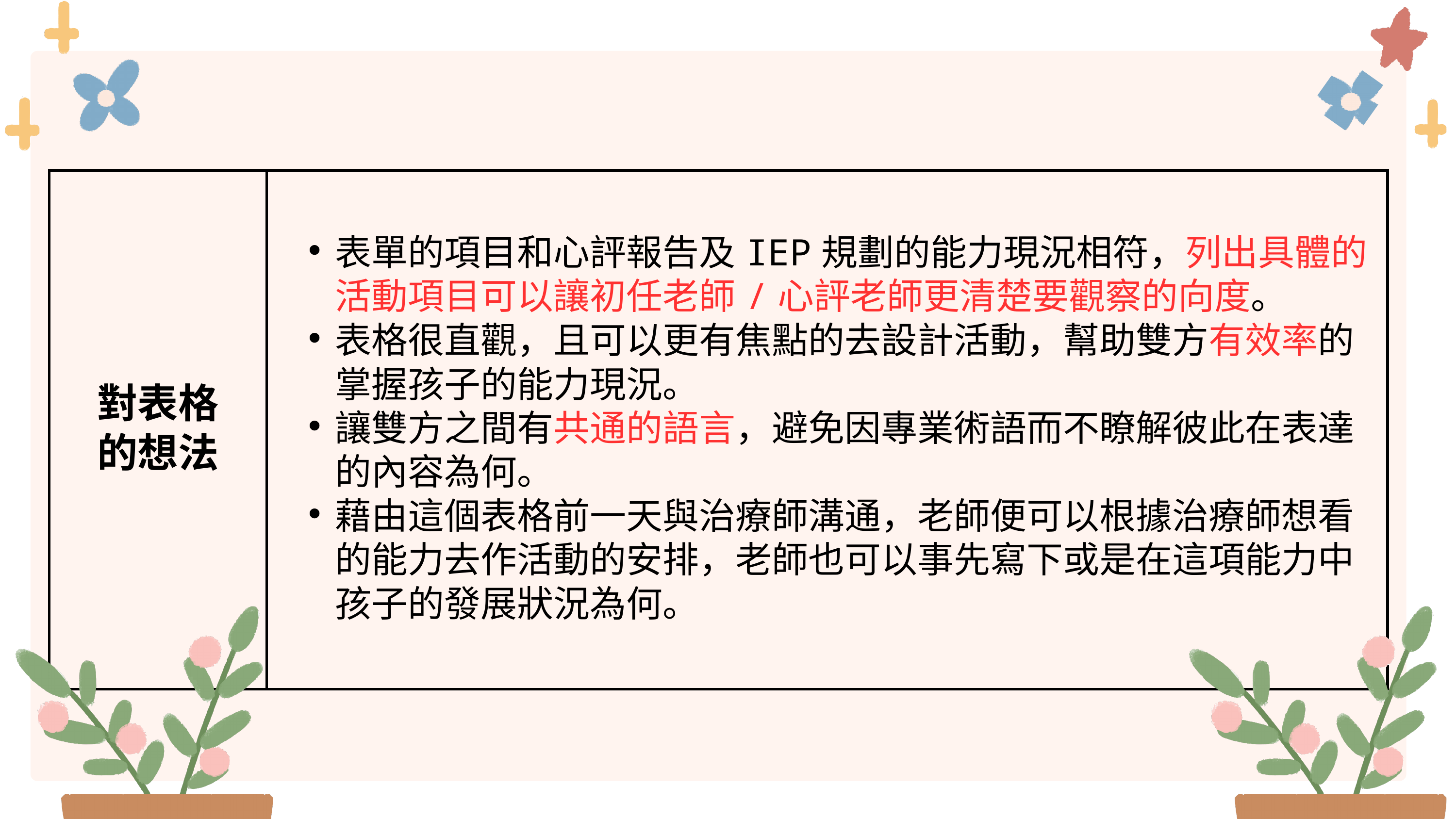

| 對表格 的想法 | 表單的項目和心評報告及IEP規劃的能力現況相符，列出具體的活動項目可以讓初任老師/心評老師更清楚要觀察的向度。 表格很直觀，且可以更有焦點的去設計活動，幫助雙方有效率的掌握孩子的能力現況。 讓雙方之間有共通的語言，避免因專業術語而不瞭解彼此在表達的內容為何。 藉由這個表格前一天與治療師溝通，老師便可以根據治療師想看的能力去作活動的安排，老師也可以事先寫下或是在這項能力中孩子的發展狀況為何。 |
| --- | --- |